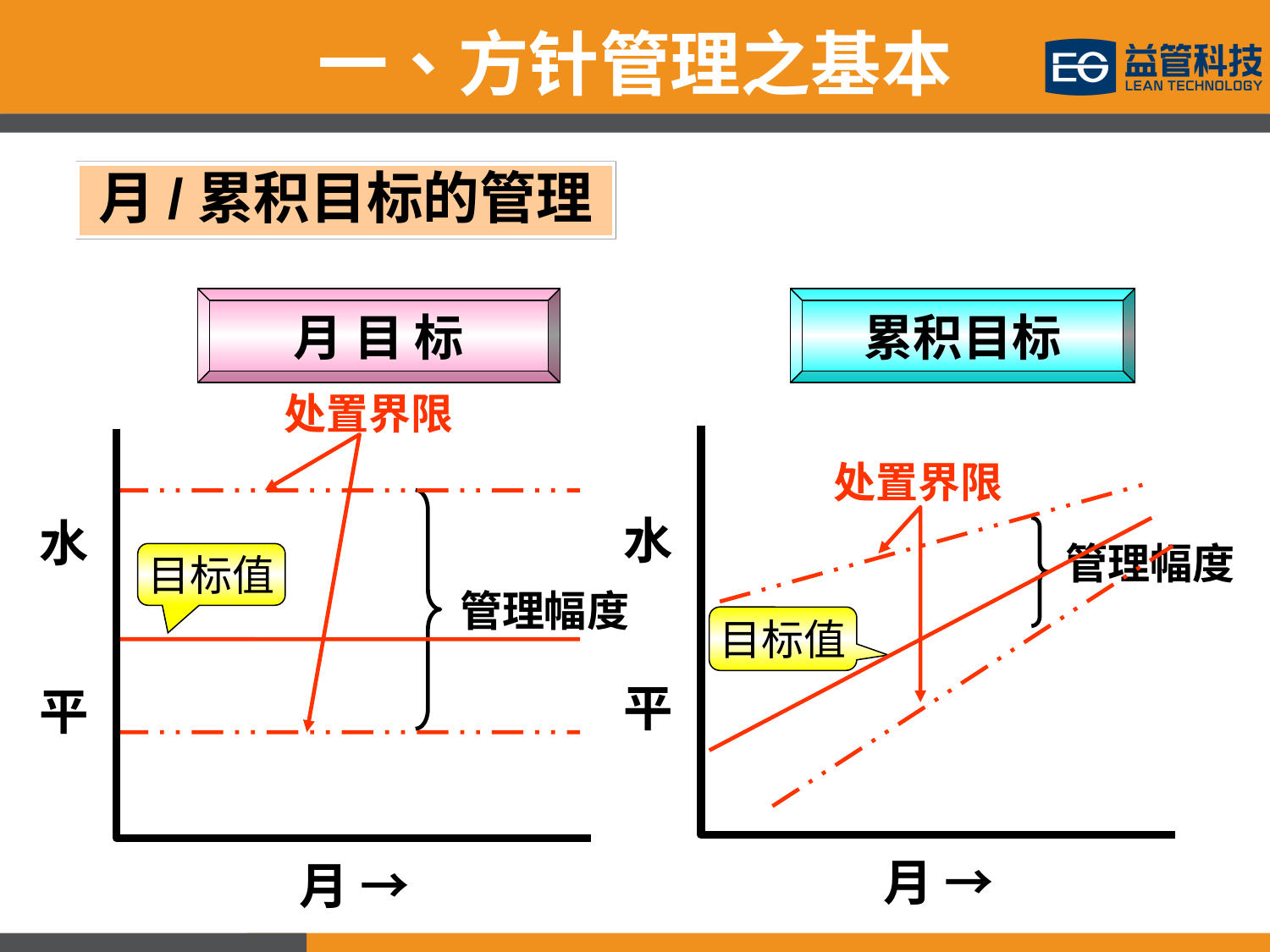

一、方针管理之基本
月/累积目标的管理
月 目 标
累积目标
处置界限

处置界限

水

平
水

平

管理幅度
目标值
管理幅度
目标值
月 →
月 →